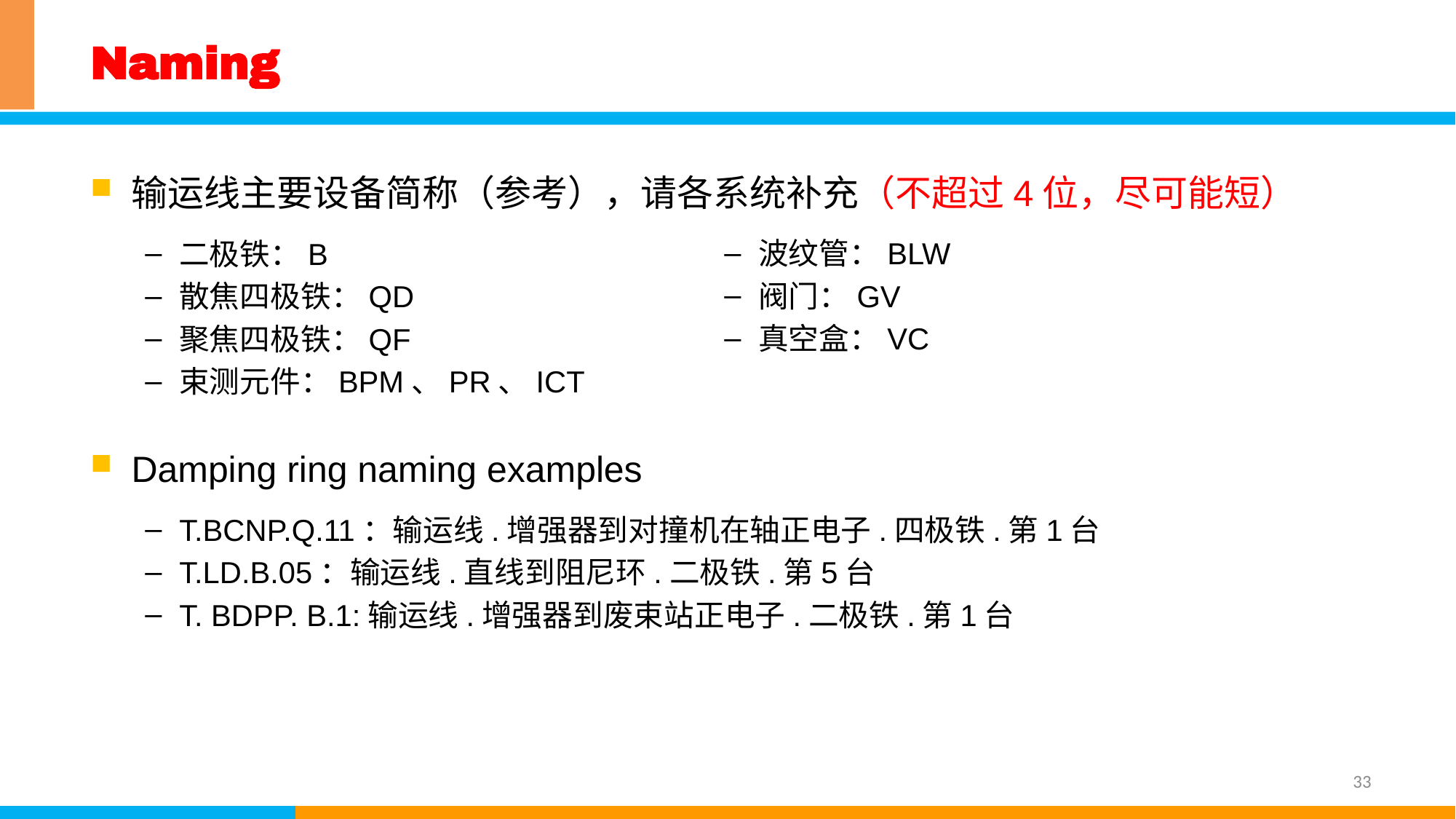

# Naming
输运线主要设备简称（参考），请各系统补充（不超过4位，尽可能短）
二极铁：B
散焦四极铁：QD
聚焦四极铁：QF
束测元件：BPM、PR、ICT

Damping ring naming examples
T.BCNP.Q.11：输运线.增强器到对撞机在轴正电子.四极铁.第1台
T.LD.B.05：输运线.直线到阻尼环.二极铁.第5台
T. BDPP. B.1:输运线.增强器到废束站正电子.二极铁.第1台

波纹管：BLW
阀门：GV
真空盒：VC

33